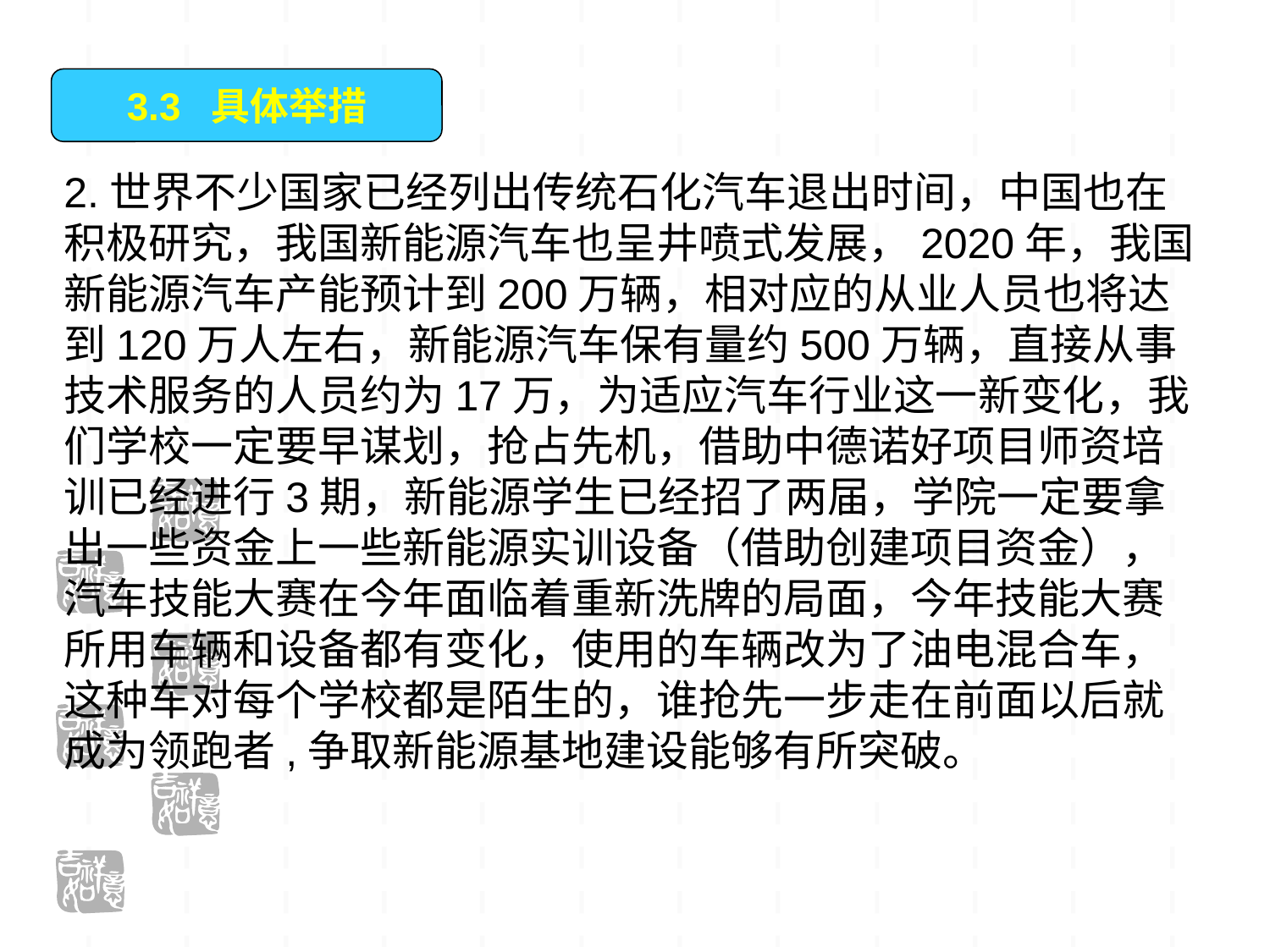

3.3  具体举措

2.世界不少国家已经列出传统石化汽车退出时间，中国也在积极研究，我国新能源汽车也呈井喷式发展，2020年，我国新能源汽车产能预计到200万辆，相对应的从业人员也将达到120万人左右，新能源汽车保有量约500万辆，直接从事技术服务的人员约为17万，为适应汽车行业这一新变化，我们学校一定要早谋划，抢占先机，借助中德诺好项目师资培训已经进行3期，新能源学生已经招了两届，学院一定要拿出一些资金上一些新能源实训设备（借助创建项目资金），汽车技能大赛在今年面临着重新洗牌的局面，今年技能大赛所用车辆和设备都有变化，使用的车辆改为了油电混合车，这种车对每个学校都是陌生的，谁抢先一步走在前面以后就成为领跑者,争取新能源基地建设能够有所突破。